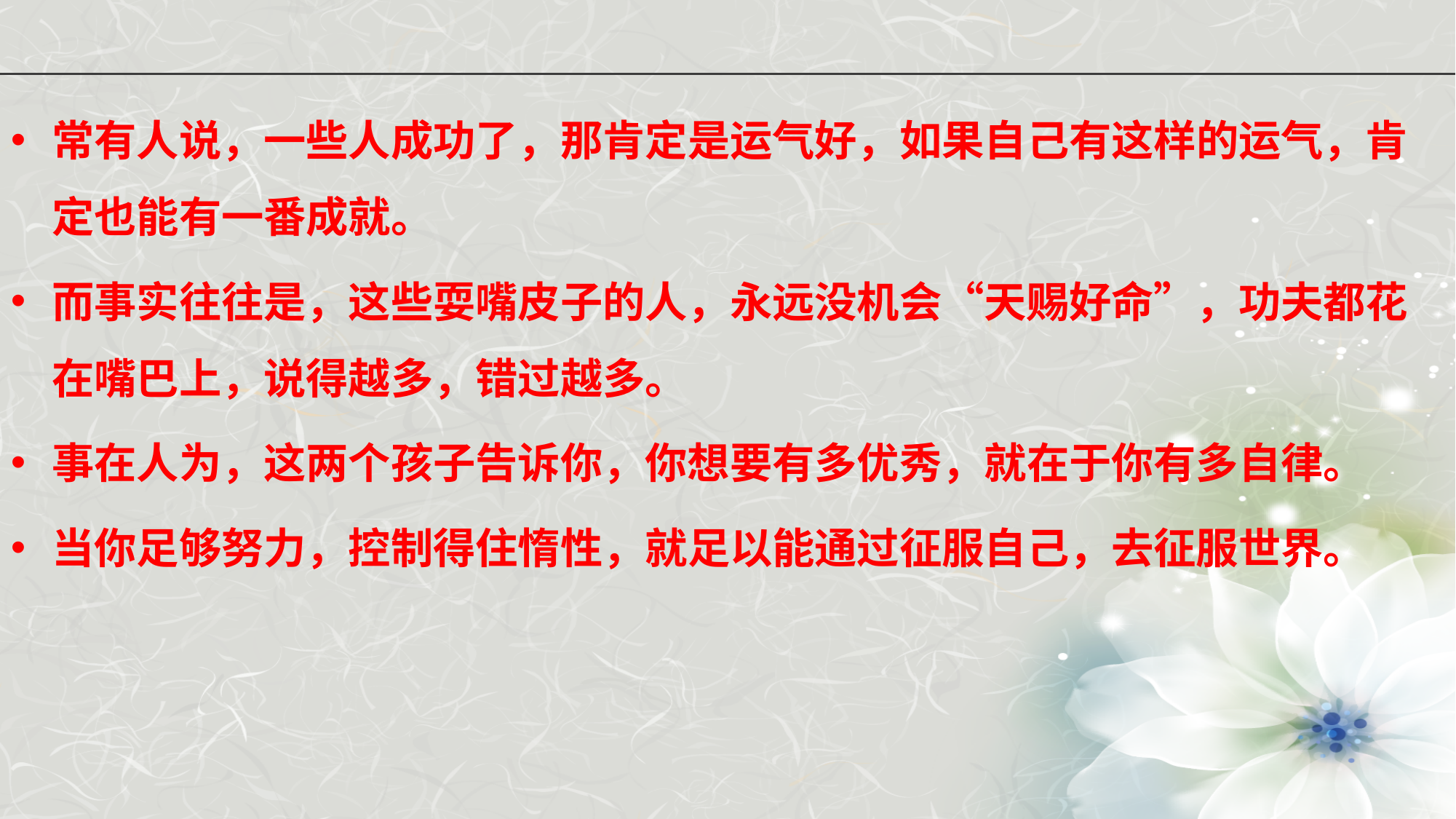

常有人说，一些人成功了，那肯定是运气好，如果自己有这样的运气，肯定也能有一番成就。
而事实往往是，这些耍嘴皮子的人，永远没机会“天赐好命”，功夫都花在嘴巴上，说得越多，错过越多。
事在人为，这两个孩子告诉你，你想要有多优秀，就在于你有多自律。
当你足够努力，控制得住惰性，就足以能通过征服自己，去征服世界。